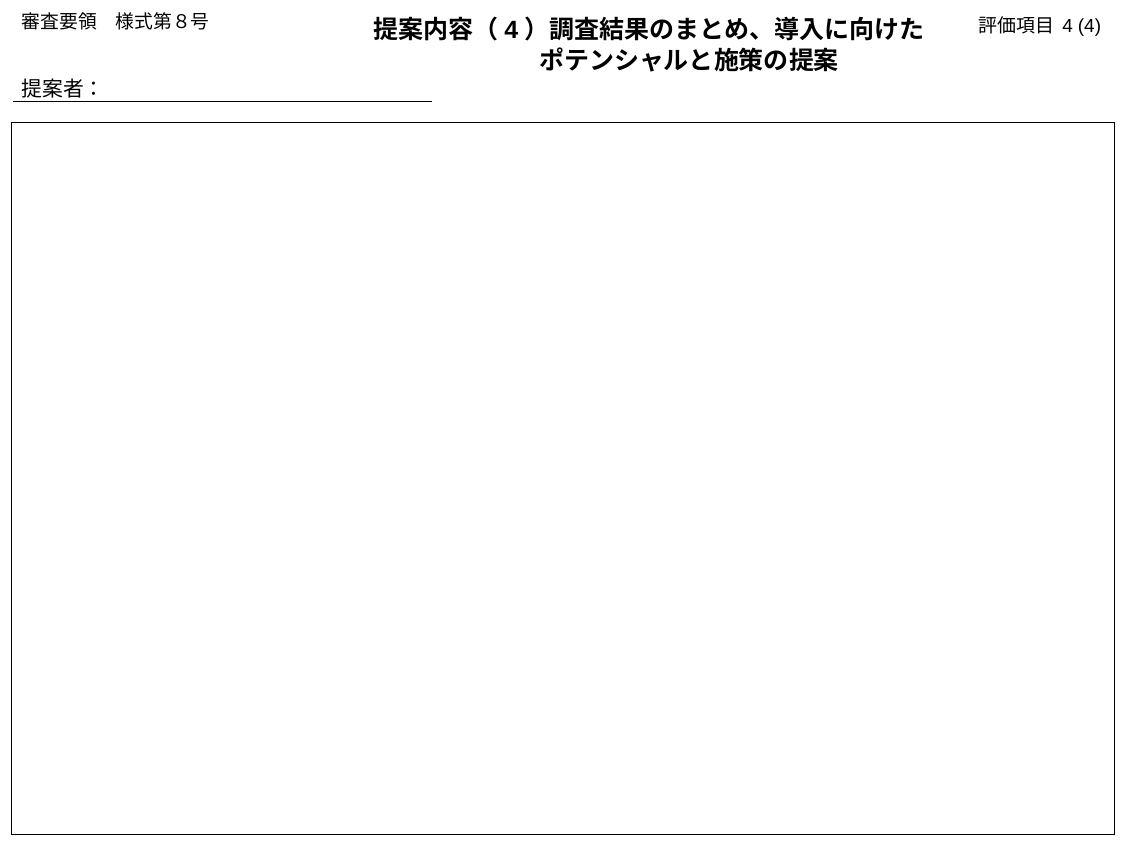

審査要領　様式第８号
提案内容（4）調査結果のまとめ、導入に向けた
　　　 ポテンシャルと施策の提案
評価項目 4 (4)
提案者：